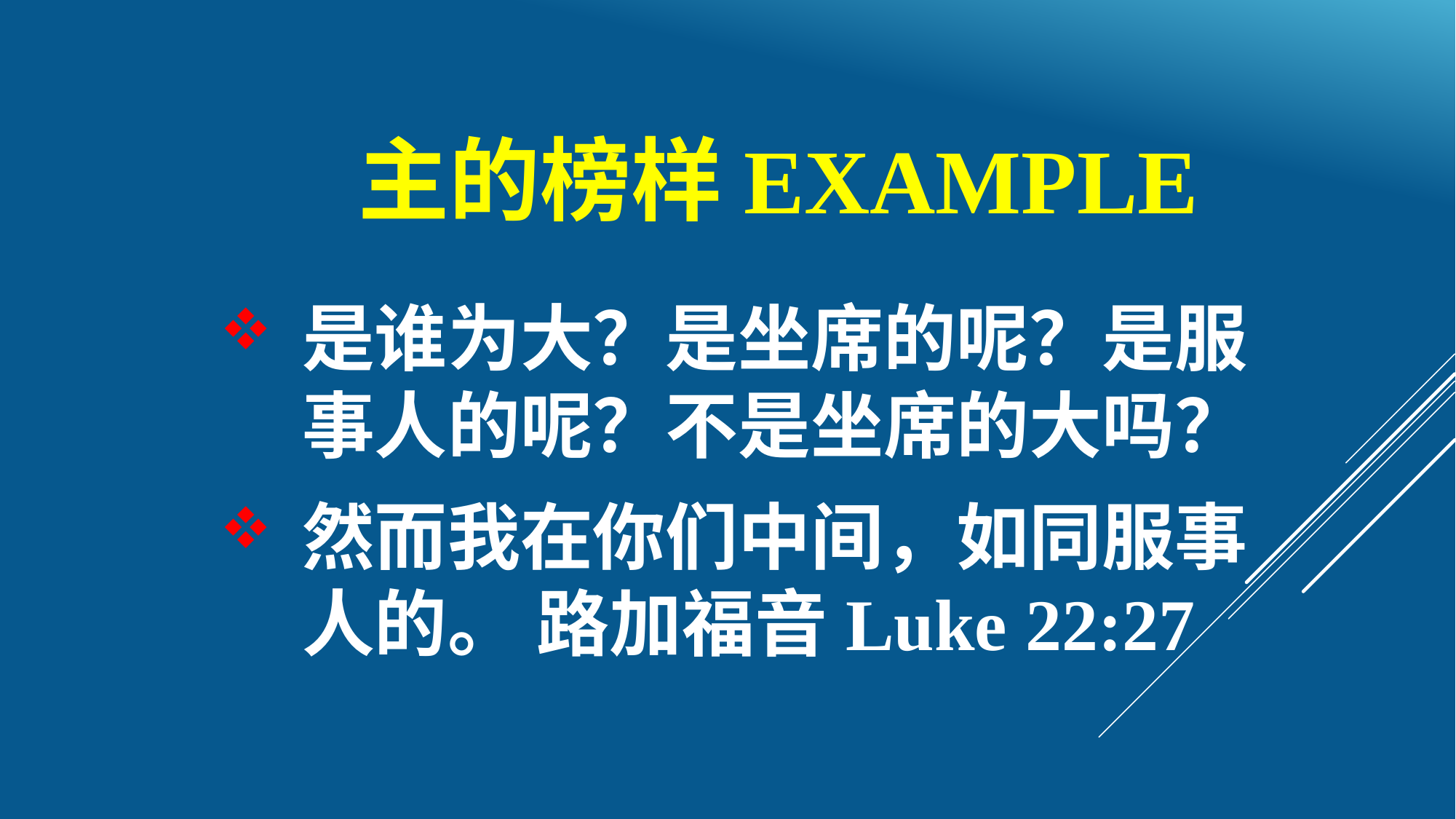

# 主的榜样Example
是谁为大？是坐席的呢？是服事人的呢？不是坐席的大吗？
然而我在你们中间，如同服事人的。 路加福音Luke 22:27